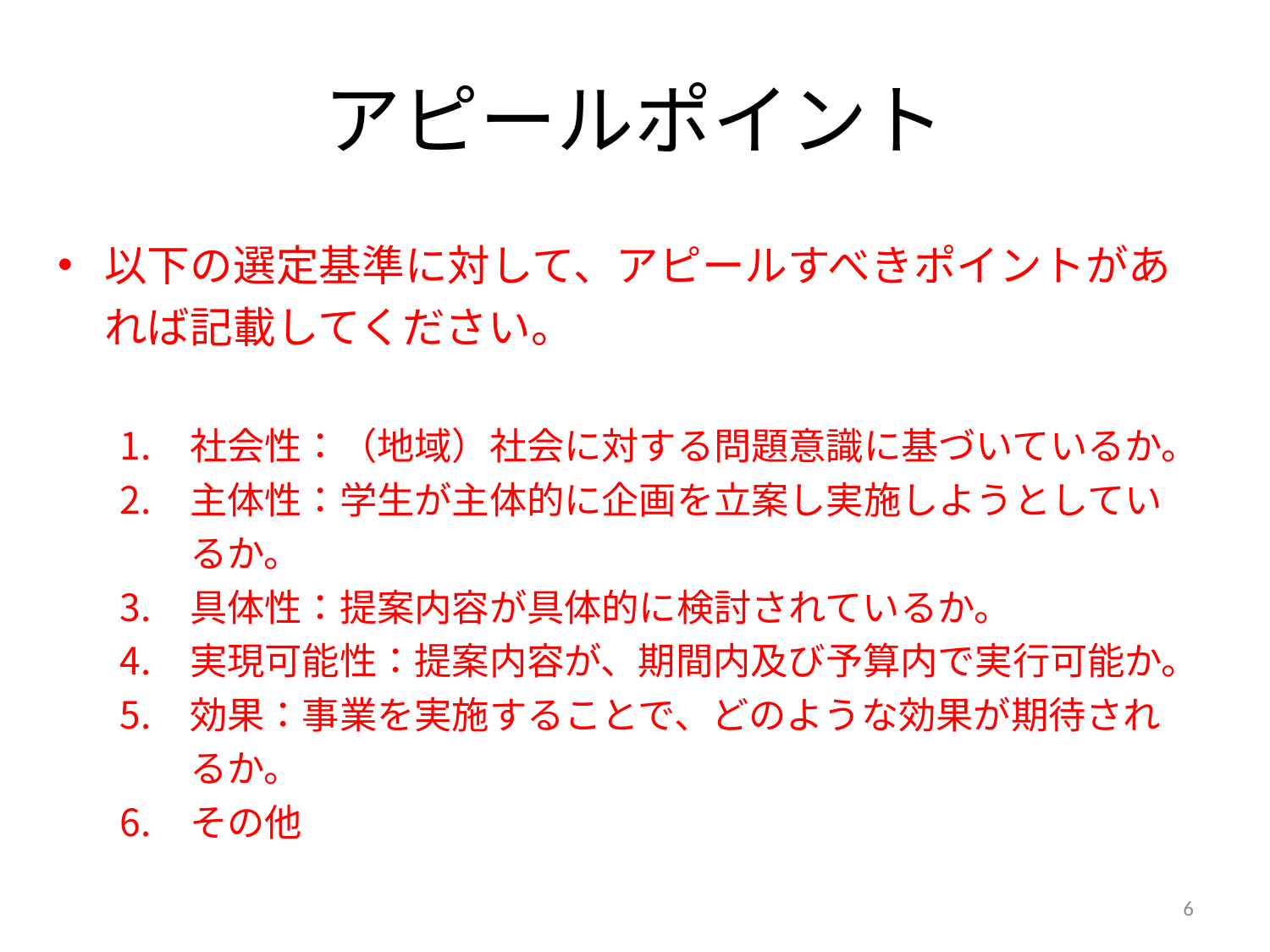

# アピールポイント
以下の選定基準に対して、アピールすべきポイントがあれば記載してください。

社会性：（地域）社会に対する問題意識に基づいているか。
主体性：学生が主体的に企画を立案し実施しようとしているか。
具体性：提案内容が具体的に検討されているか。
実現可能性：提案内容が、期間内及び予算内で実行可能か。
効果：事業を実施することで、どのような効果が期待されるか。
その他
6